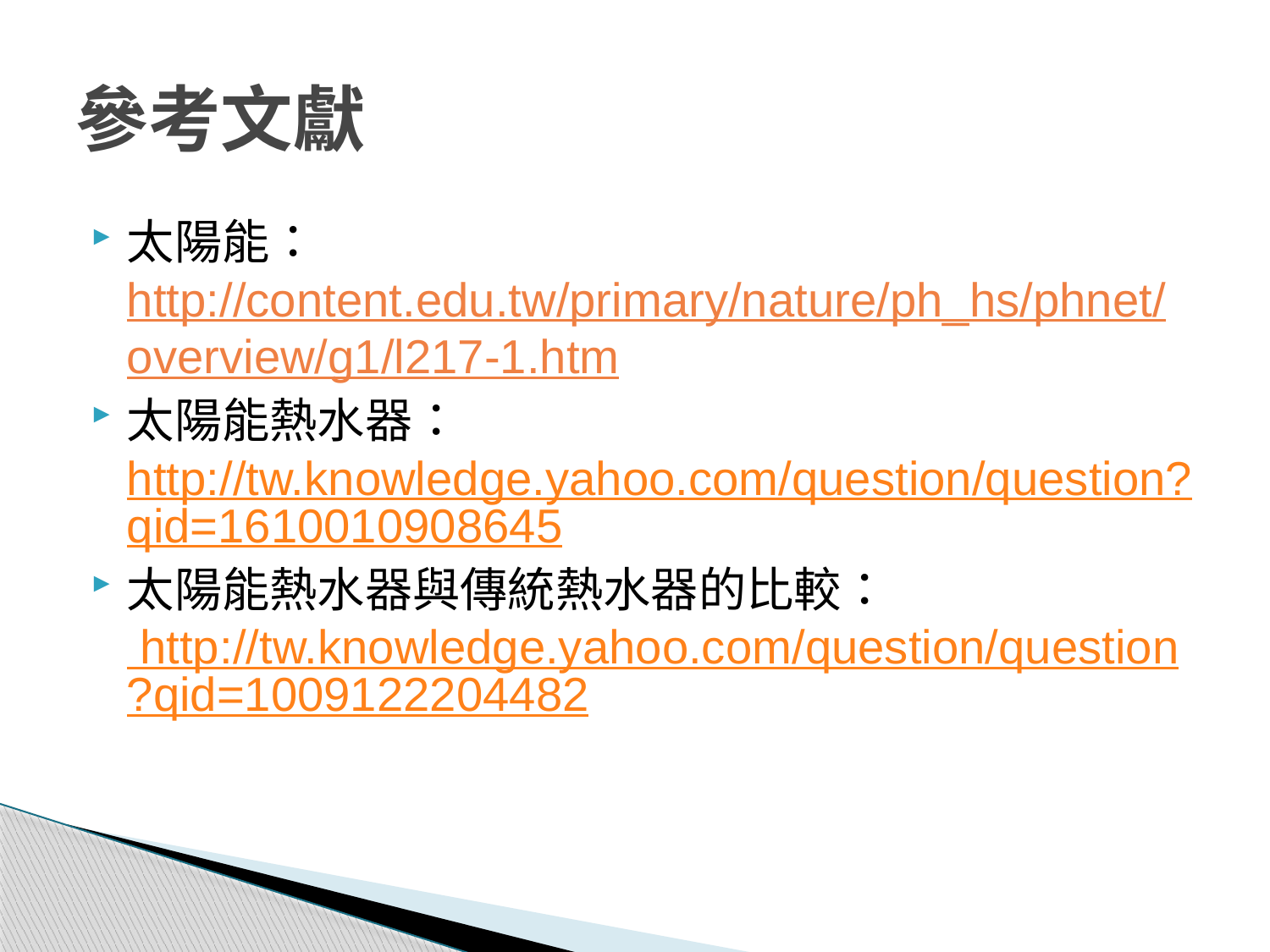

# 參考文獻
太陽能：
http://content.edu.tw/primary/nature/ph_hs/phnet/overview/g1/l217-1.htm
太陽能熱水器：http://tw.knowledge.yahoo.com/question/question?qid=1610010908645
太陽能熱水器與傳統熱水器的比較： http://tw.knowledge.yahoo.com/question/question?qid=1009122204482